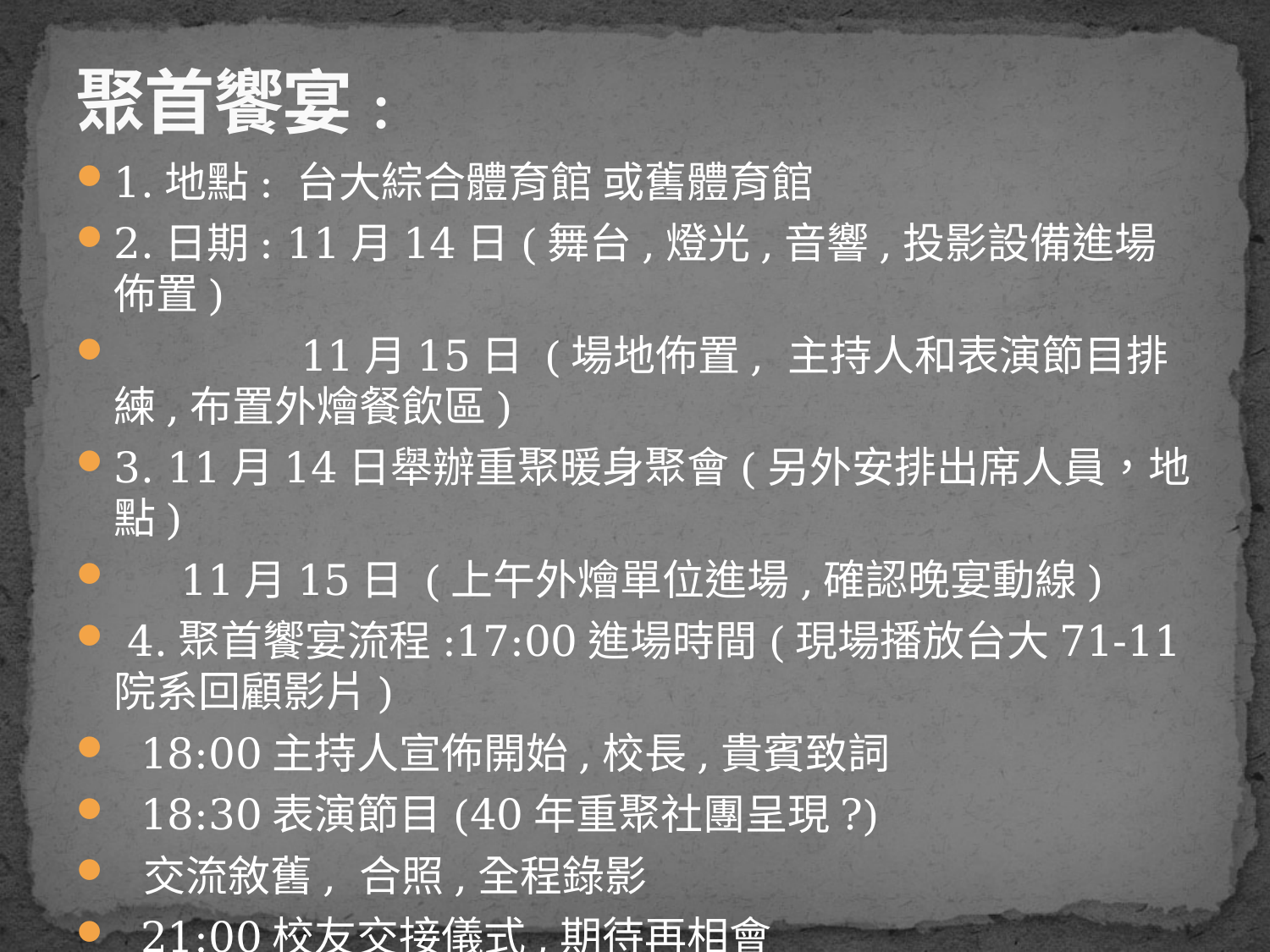

# 聚首饗宴:
1.地點: 台大綜合體育館 或舊體育館
2.日期: 11月14日(舞台,燈光,音響,投影設備進場佈置)
              11月15日 (場地佈置, 主持人和表演節目排練,布置外燴餐飲區)
3. 11月14日舉辦重聚暖身聚會(另外安排出席人員，地點)
     11月15日 (上午外燴單位進場,確認晚宴動線)
 4.聚首饗宴流程:17:00進場時間(現場播放台大71-11院系回顧影片)
  18:00主持人宣佈開始,校長,貴賓致詞
  18:30表演節目(40年重聚社團呈現?)
  交流敘舊, 合照,全程錄影
  21:00校友交接儀式,期待再相會